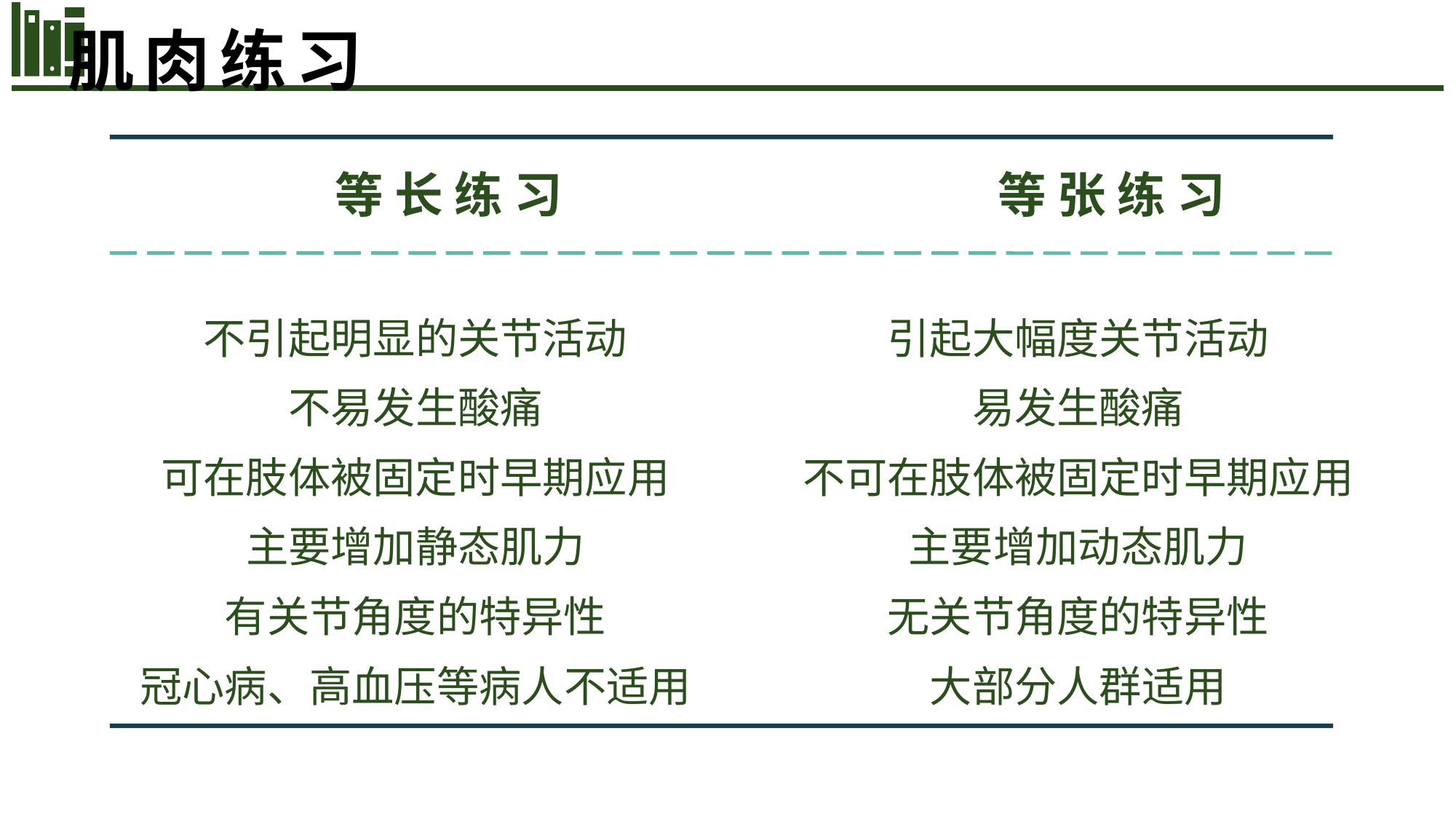

肌肉练习

      等 长 练 习

不引起明显的关节活动
不易发生酸痛
可在肢体被固定时早期应用
主要增加静态肌力
有关节角度的特异性
冠心病、高血压等病人不适用
     等 张 练 习

引起大幅度关节活动
易发生酸痛
不可在肢体被固定时早期应用
主要增加动态肌力
无关节角度的特异性
大部分人群适用